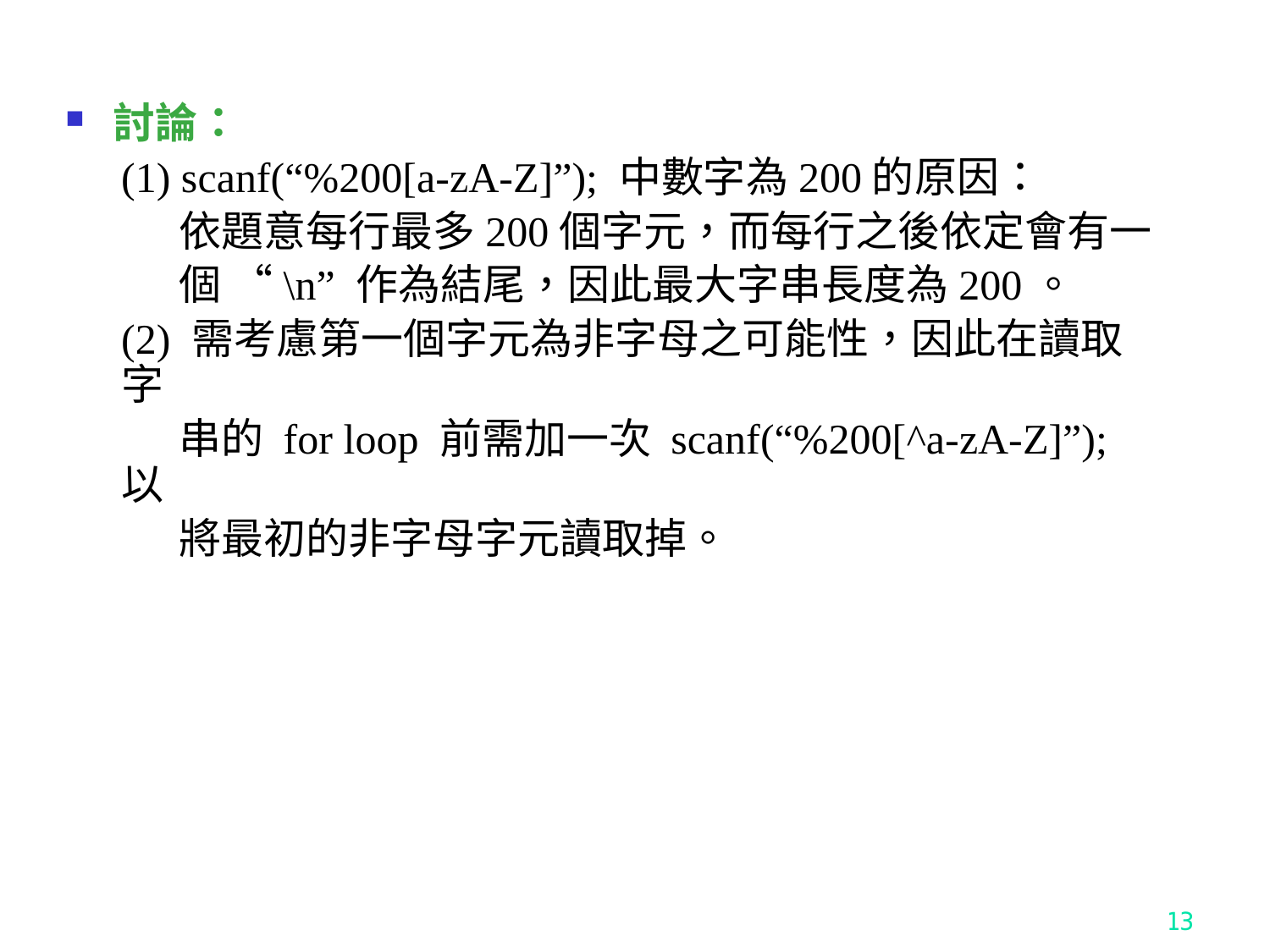

討論：
(1) scanf(“%200[a-zA-Z]”); 中數字為200的原因：
     依題意每行最多200個字元，而每行之後依定會有一
     個 “\n” 作為結尾，因此最大字串長度為200。
(2) 需考慮第一個字元為非字母之可能性，因此在讀取字
     串的 for loop 前需加一次 scanf(“%200[^a-zA-Z]”); 以
     將最初的非字母字元讀取掉。
13